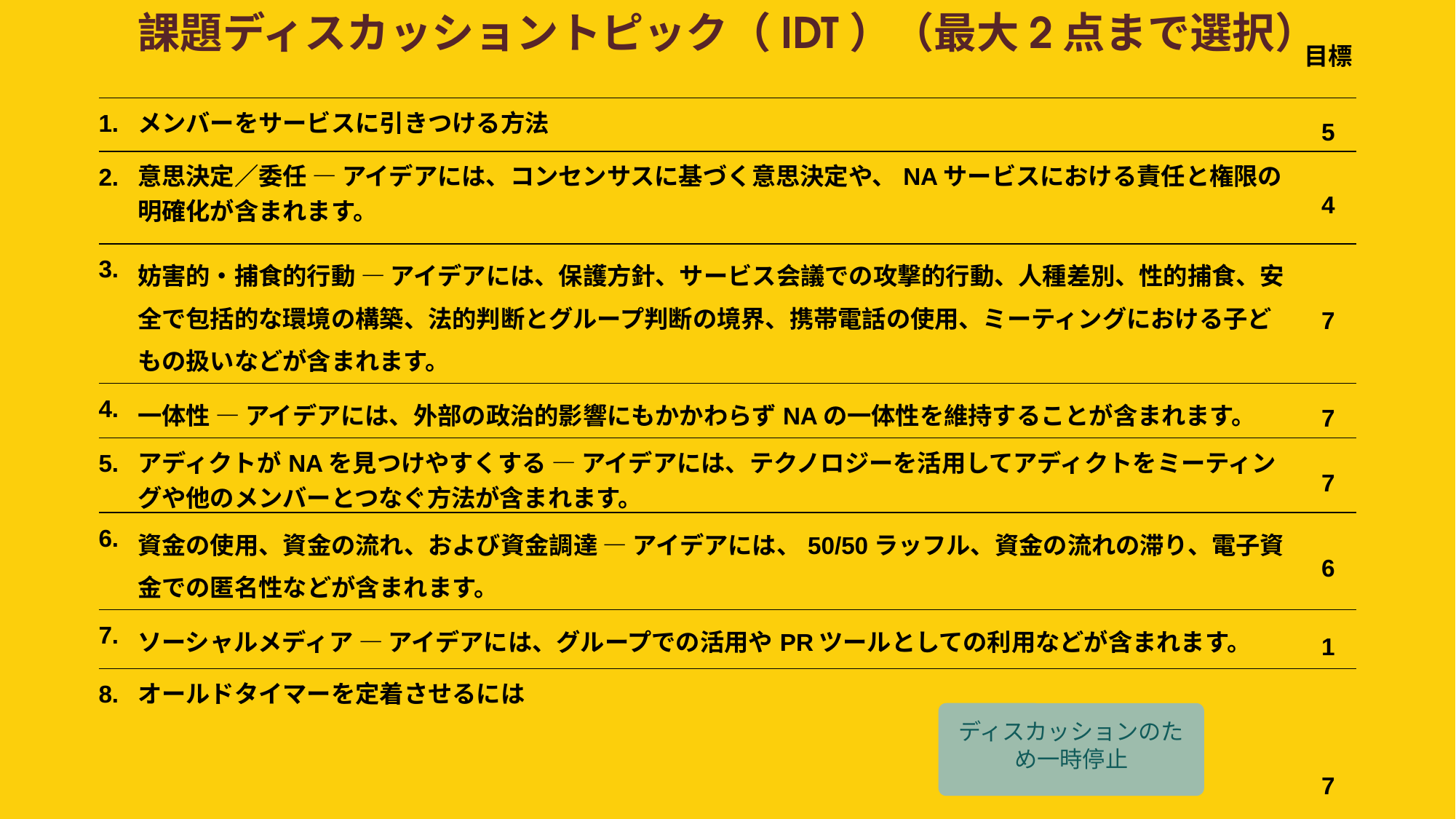

課題ディスカッショントピック（IDT）（最大2点まで選択）
|  |  | 目標 |
| --- | --- | --- |
| 1. | メンバーをサービスに引きつける方法 | 5 |
| 2. | 意思決定／委任 — アイデアには、コンセンサスに基づく意思決定や、NAサービスにおける責任と権限の明確化が含まれます。 | 4 |
| 3. | 妨害的・捕食的行動 — アイデアには、保護方針、サービス会議での攻撃的行動、人種差別、性的捕食、安全で包括的な環境の構築、法的判断とグループ判断の境界、携帯電話の使用、ミーティングにおける子どもの扱いなどが含まれます。 | 7 |
| 4. | 一体性 — アイデアには、外部の政治的影響にもかかわらずNAの一体性を維持することが含まれます。 | 7 |
| 5. | アディクトがNAを見つけやすくする — アイデアには、テクノロジーを活用してアディクトをミーティングや他のメンバーとつなぐ方法が含まれます。 | 7 |
| 6. | 資金の使用、資金の流れ、および資金調達 — アイデアには、50/50ラッフル、資金の流れの滞り、電子資金での匿名性などが含まれます。 | 6 |
| 7. | ソーシャルメディア — アイデアには、グループでの活用やPRツールとしての利用などが含まれます。 | 1 |
| 8. | オールドタイマーを定着させるには | 7 |

ディスカッションのため一時停止